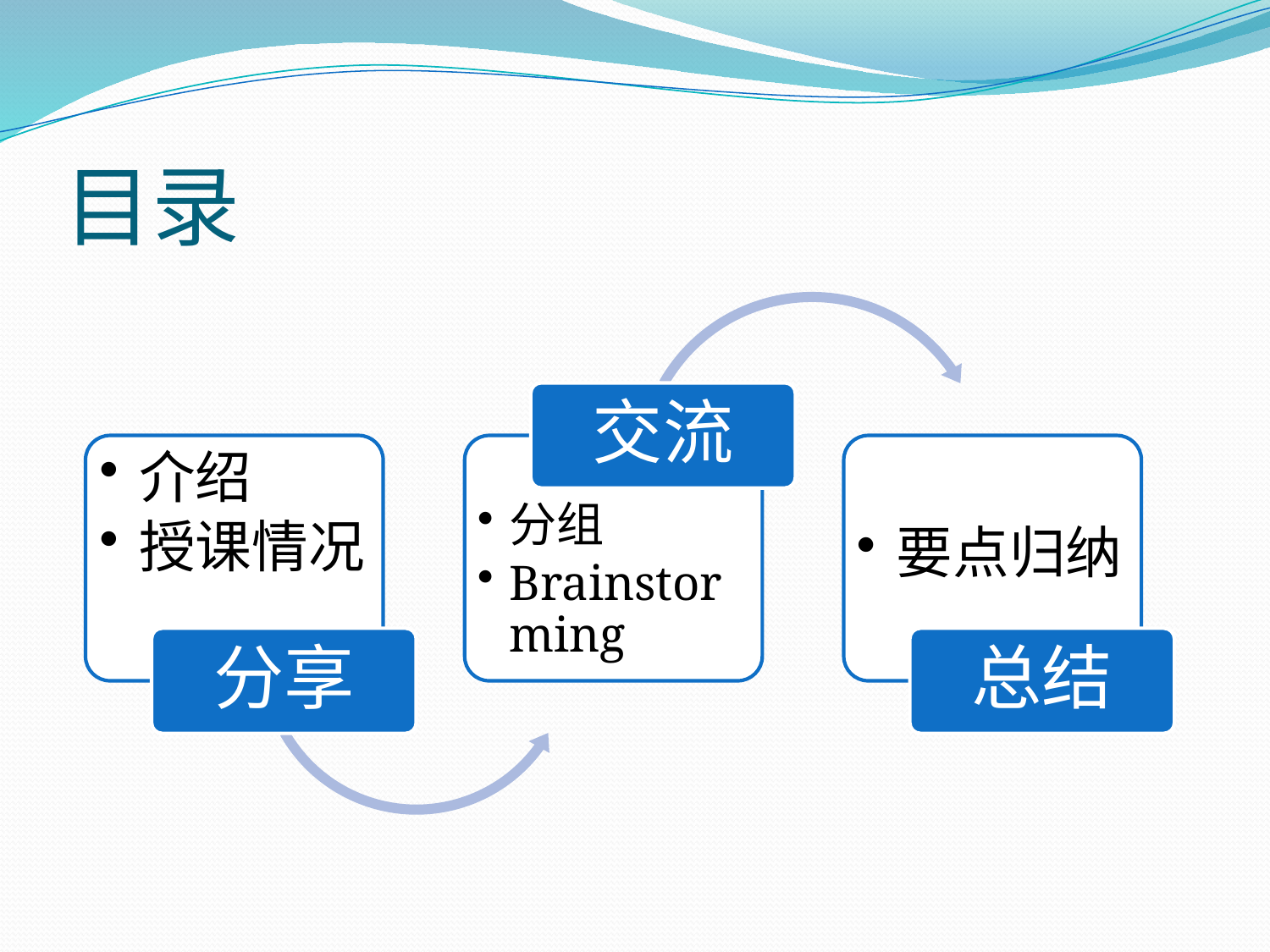

# 目录

交流
介绍
授课情况
分组
Brainstorming

要点归纳

分享
总结